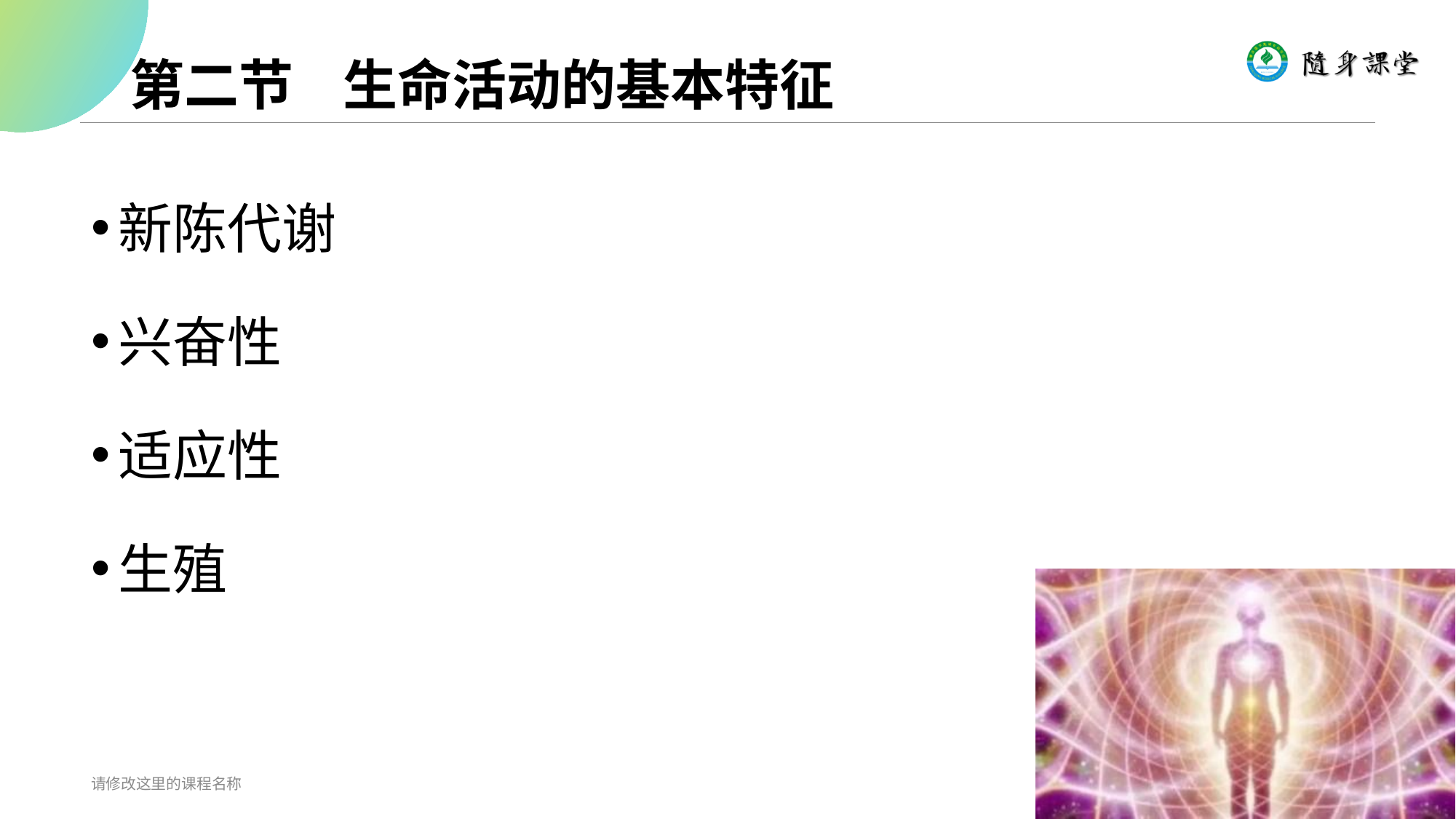

第二节    生命活动的基本特征
新陈代谢
兴奋性
适应性
生殖

请修改这里的课程名称
11